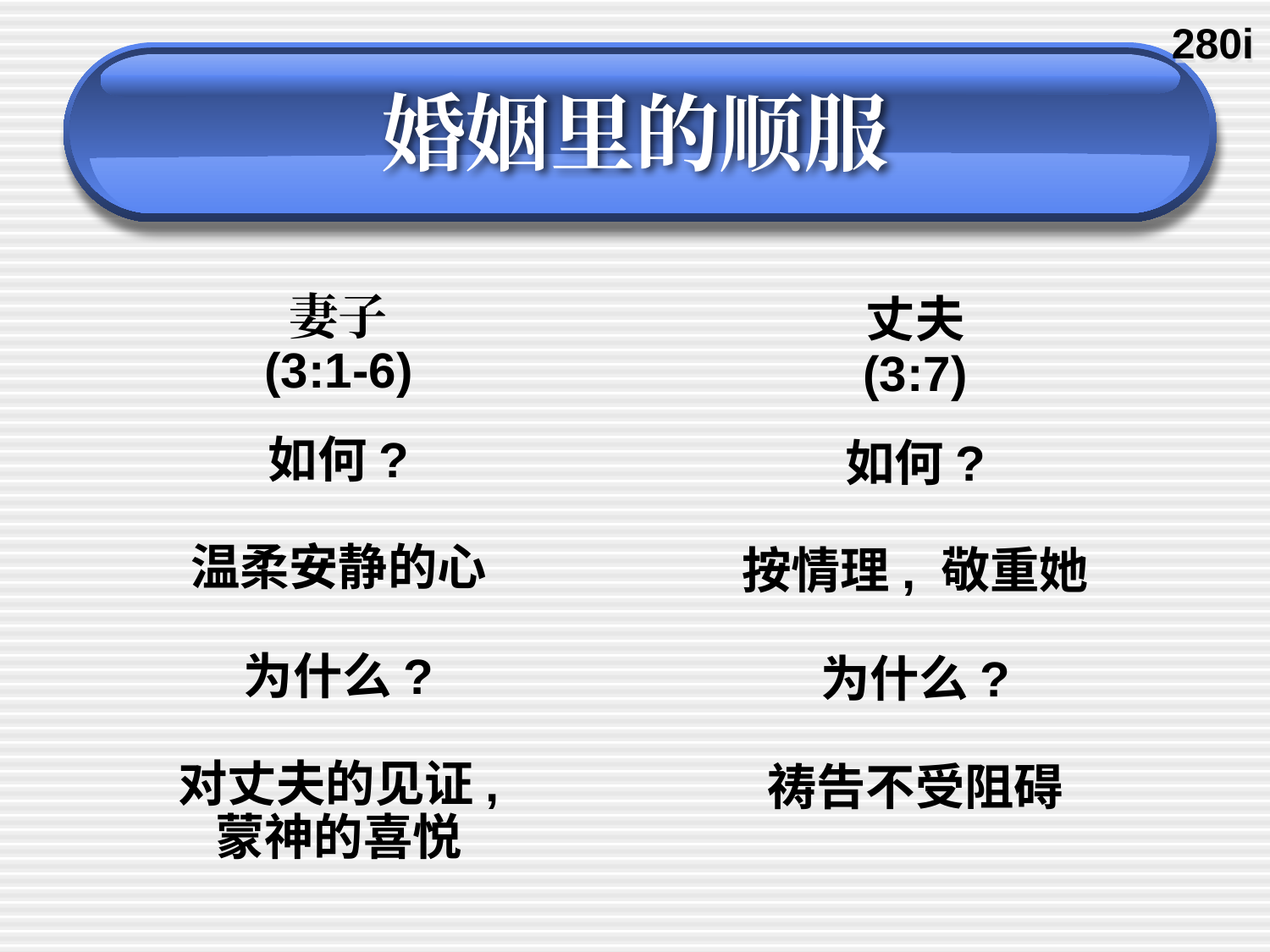

280i
# 婚姻里的顺服
妻子
(3:1-6)
丈夫
(3:7)
如何?
如何?
温柔安静的心
按情理, 敬重她
为什么?
为什么?
对丈夫的见证,
蒙神的喜悦
祷告不受阻碍